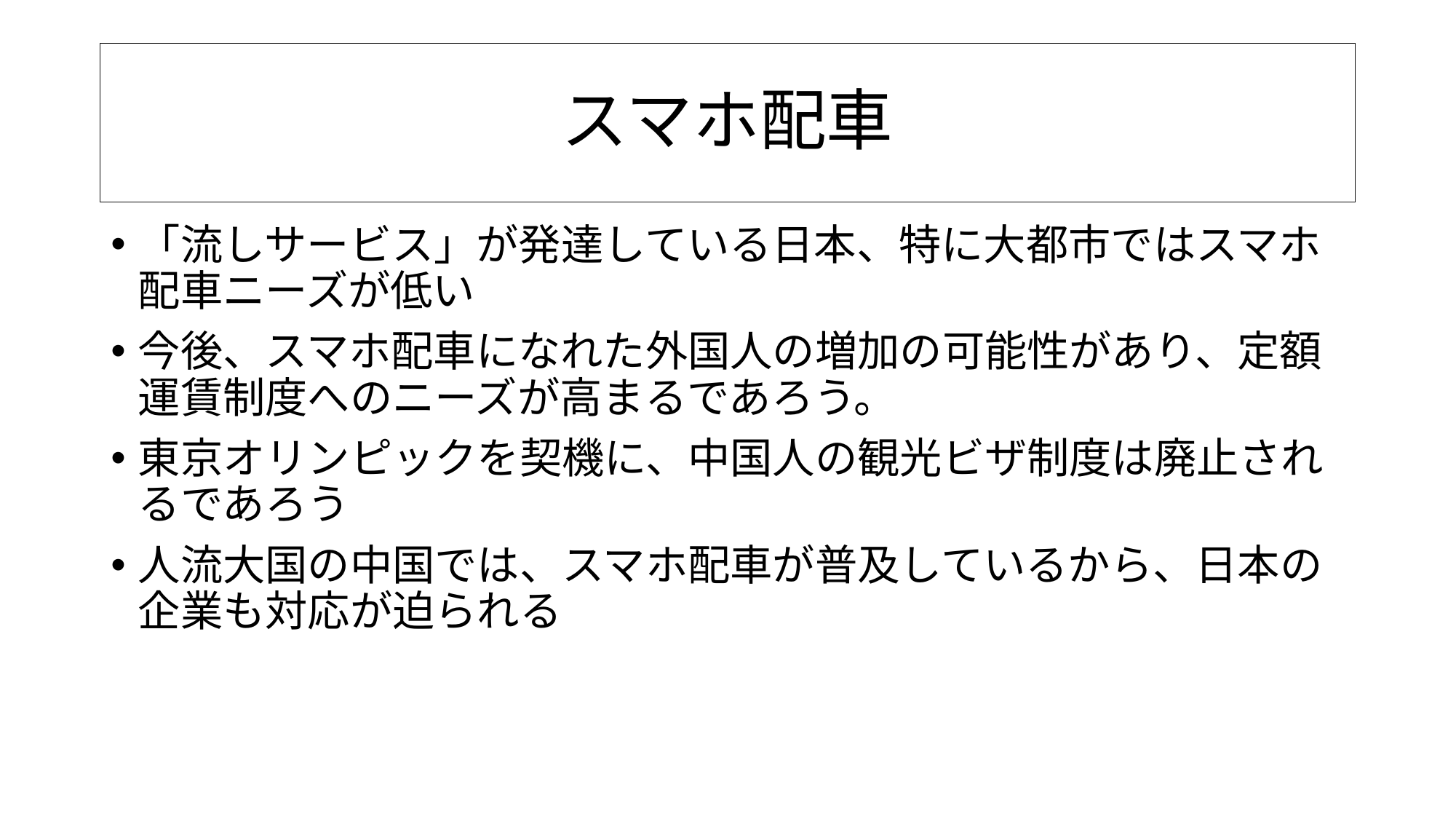

# スマホ配車
「流しサービス」が発達している日本、特に大都市ではスマホ配車ニーズが低い
今後、スマホ配車になれた外国人の増加の可能性があり、定額運賃制度へのニーズが高まるであろう。
東京オリンピックを契機に、中国人の観光ビザ制度は廃止されるであろう
人流大国の中国では、スマホ配車が普及しているから、日本の企業も対応が迫られる